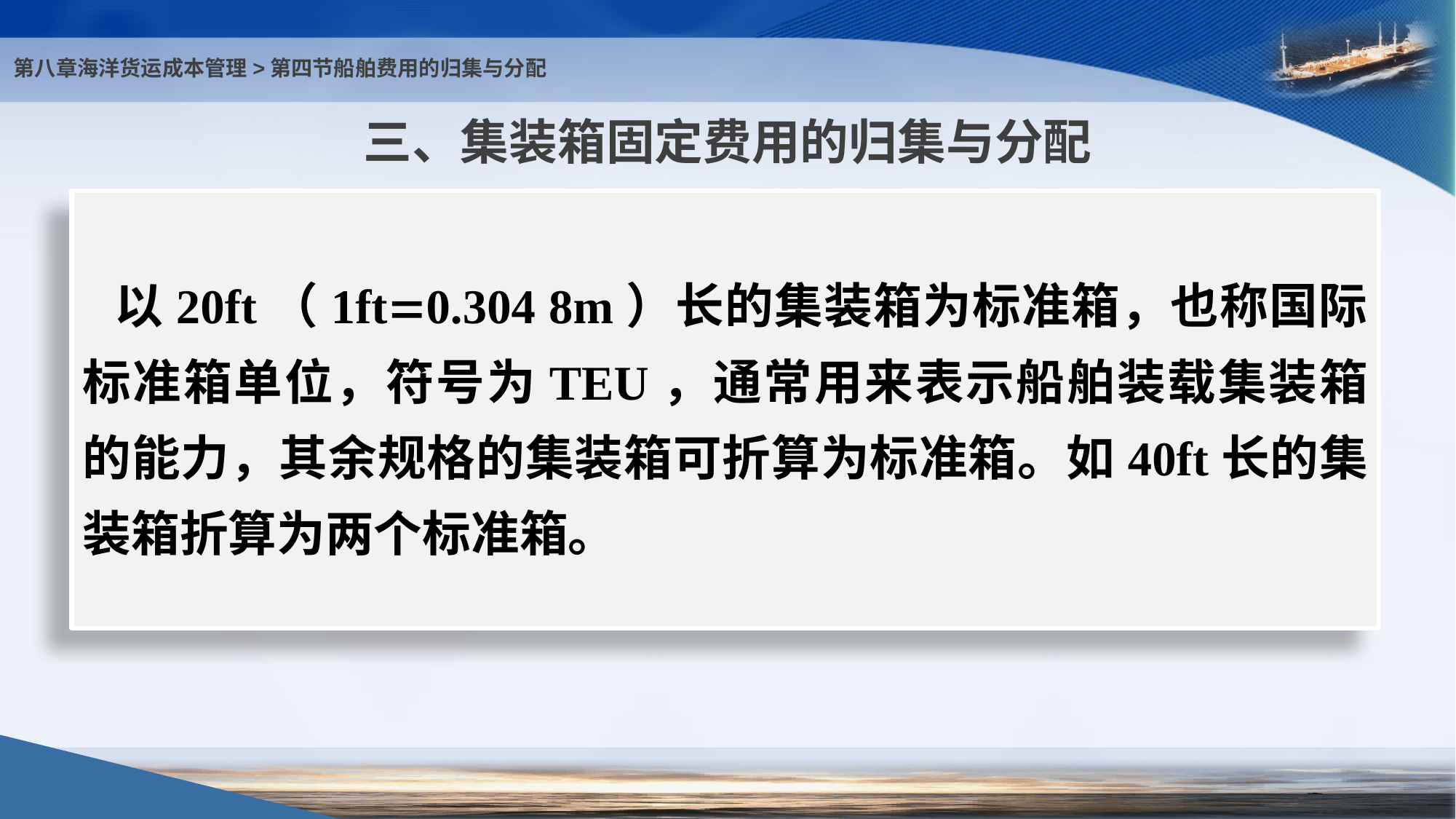

第八章海洋货运成本管理>第四节船舶费用的归集与分配
# 三、集装箱固定费用的归集与分配
以20ft（1ft=0.304 8m）长的集装箱为标准箱，也称国际标准箱单位，符号为TEU，通常用来表示船舶装载集装箱的能力，其余规格的集装箱可折算为标准箱。如40ft长的集装箱折算为两个标准箱。